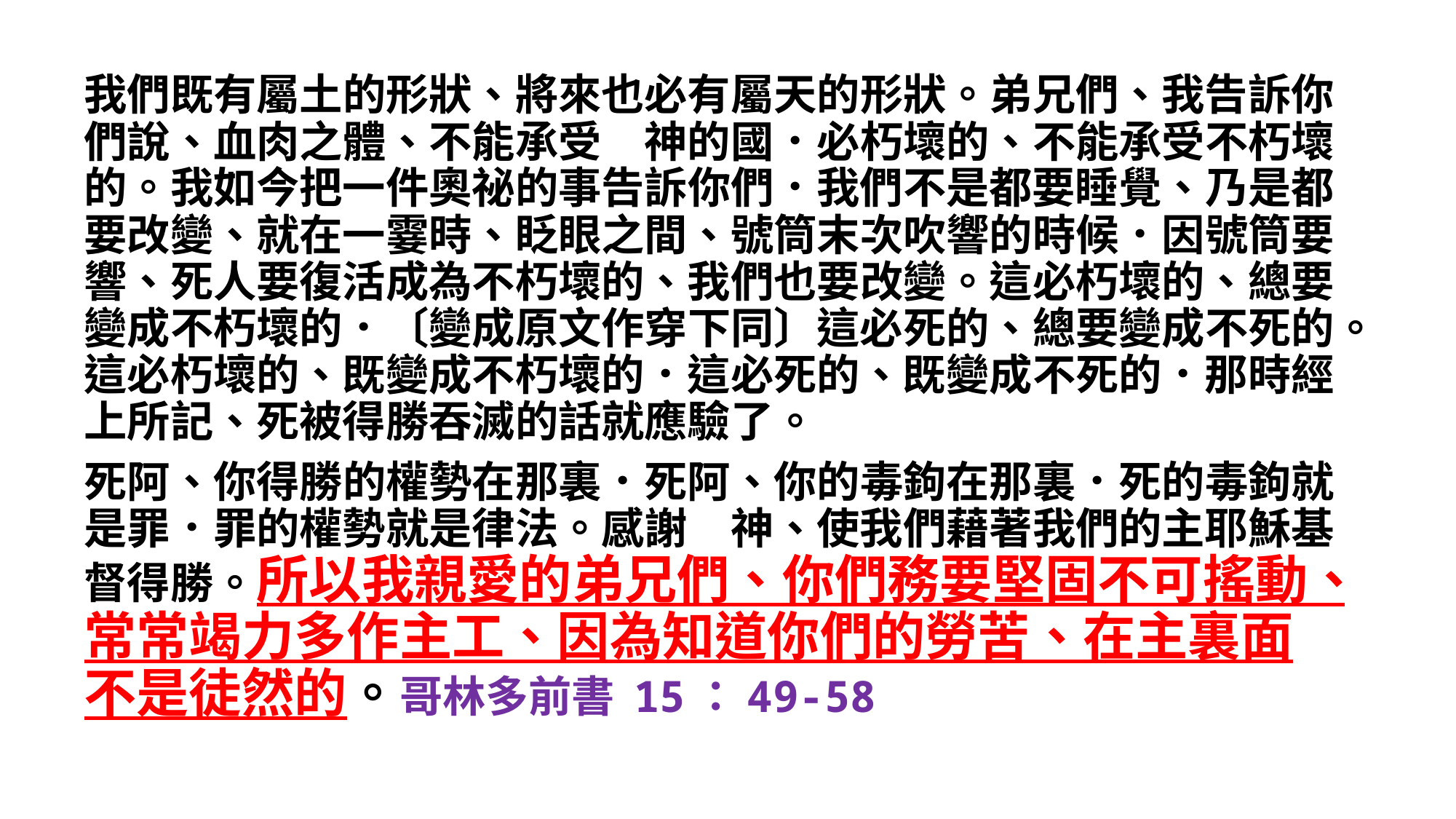

我們既有屬土的形狀、將來也必有屬天的形狀。弟兄們、我告訴你們說、血肉之體、不能承受　神的國．必朽壞的、不能承受不朽壞的。我如今把一件奧祕的事告訴你們．我們不是都要睡覺、乃是都要改變、就在一霎時、眨眼之間、號筒末次吹響的時候．因號筒要響、死人要復活成為不朽壞的、我們也要改變。這必朽壞的、總要變成不朽壞的．〔變成原文作穿下同〕這必死的、總要變成不死的。這必朽壞的、既變成不朽壞的．這必死的、既變成不死的．那時經上所記、死被得勝吞滅的話就應驗了。
死阿、你得勝的權勢在那裏．死阿、你的毒鉤在那裏．死的毒鉤就是罪．罪的權勢就是律法。感謝　神、使我們藉著我們的主耶穌基督得勝。所以我親愛的弟兄們、你們務要堅固不可搖動、常常竭力多作主工、因為知道你們的勞苦、在主裏面不是徒然的。哥林多前書 15：49-58